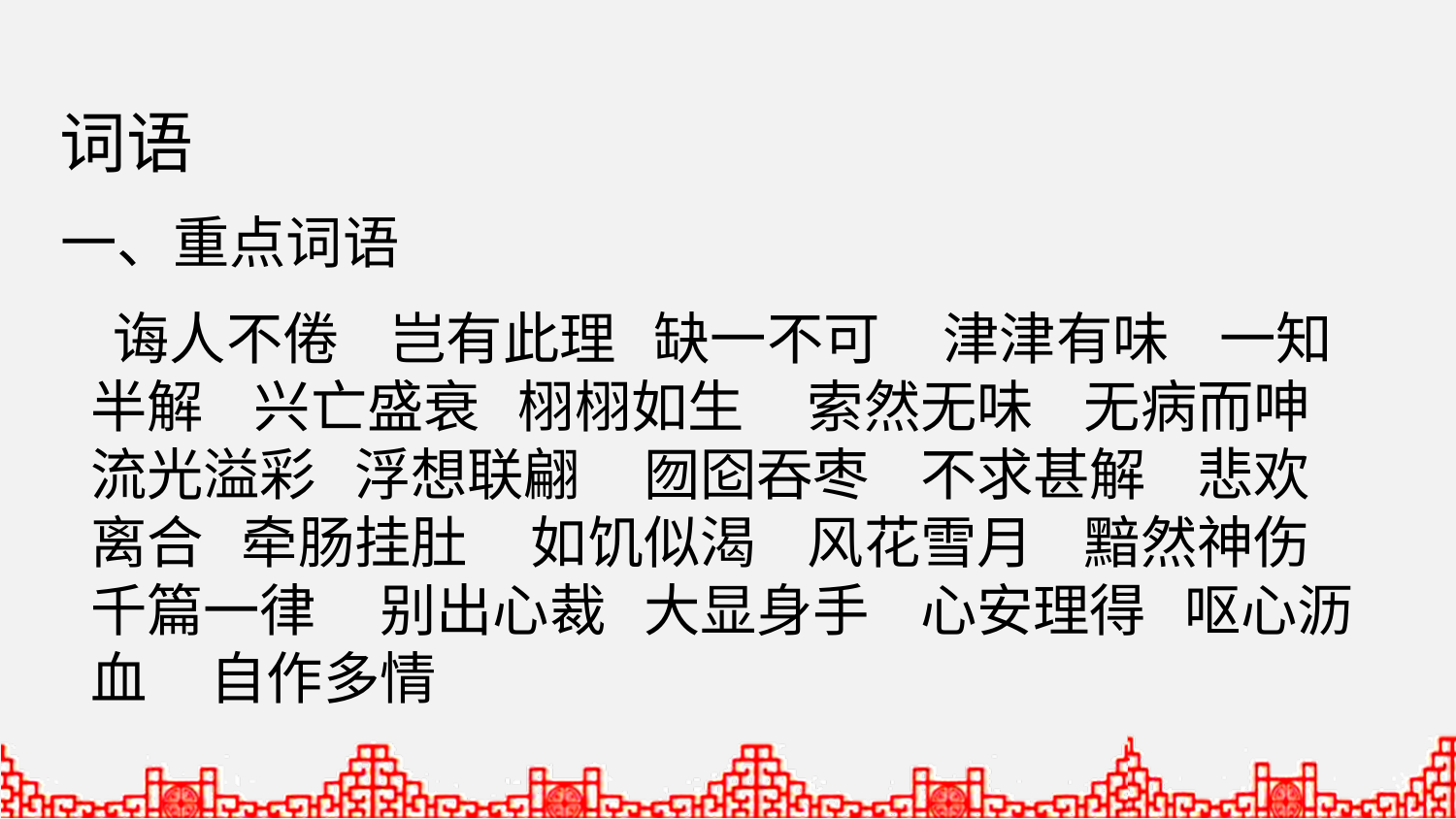

词语
一、重点词语
 诲人不倦    岂有此理   缺一不可     津津有味    一知半解    兴亡盛衰   栩栩如生     索然无味    无病而呻    流光溢彩   浮想联翩     囫囵吞枣    不求甚解    悲欢离合   牵肠挂肚     如饥似渴    风花雪月    黯然神伤   千篇一律     别出心裁   大显身手    心安理得   呕心沥血     自作多情